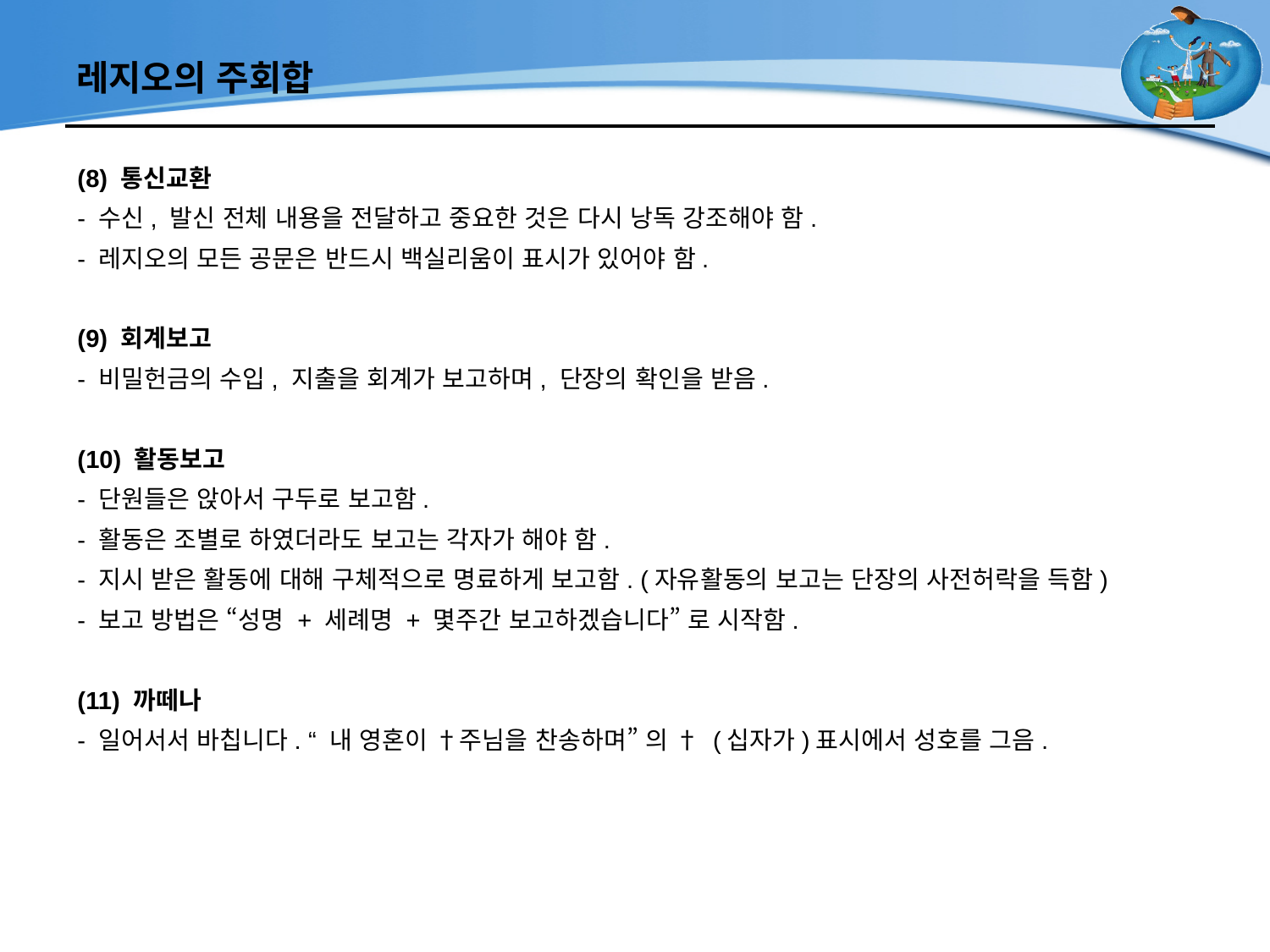

# 레지오의 주회합
(8) 통신교환
- 수신, 발신 전체 내용을 전달하고 중요한 것은 다시 낭독 강조해야 함.
- 레지오의 모든 공문은 반드시 백실리움이 표시가 있어야 함.

(9) 회계보고
- 비밀헌금의 수입, 지출을 회계가 보고하며, 단장의 확인을 받음.

(10) 활동보고
- 단원들은 앉아서 구두로 보고함.
- 활동은 조별로 하였더라도 보고는 각자가 해야 함.
- 지시 받은 활동에 대해 구체적으로 명료하게 보고함. (자유활동의 보고는 단장의 사전허락을 득함)
- 보고 방법은 “성명 + 세례명 + 몇주간 보고하겠습니다” 로 시작함.

(11) 까떼나
- 일어서서 바칩니다. “ 내 영혼이 †주님을 찬송하며” 의 † (십자가)표시에서 성호를 그음.